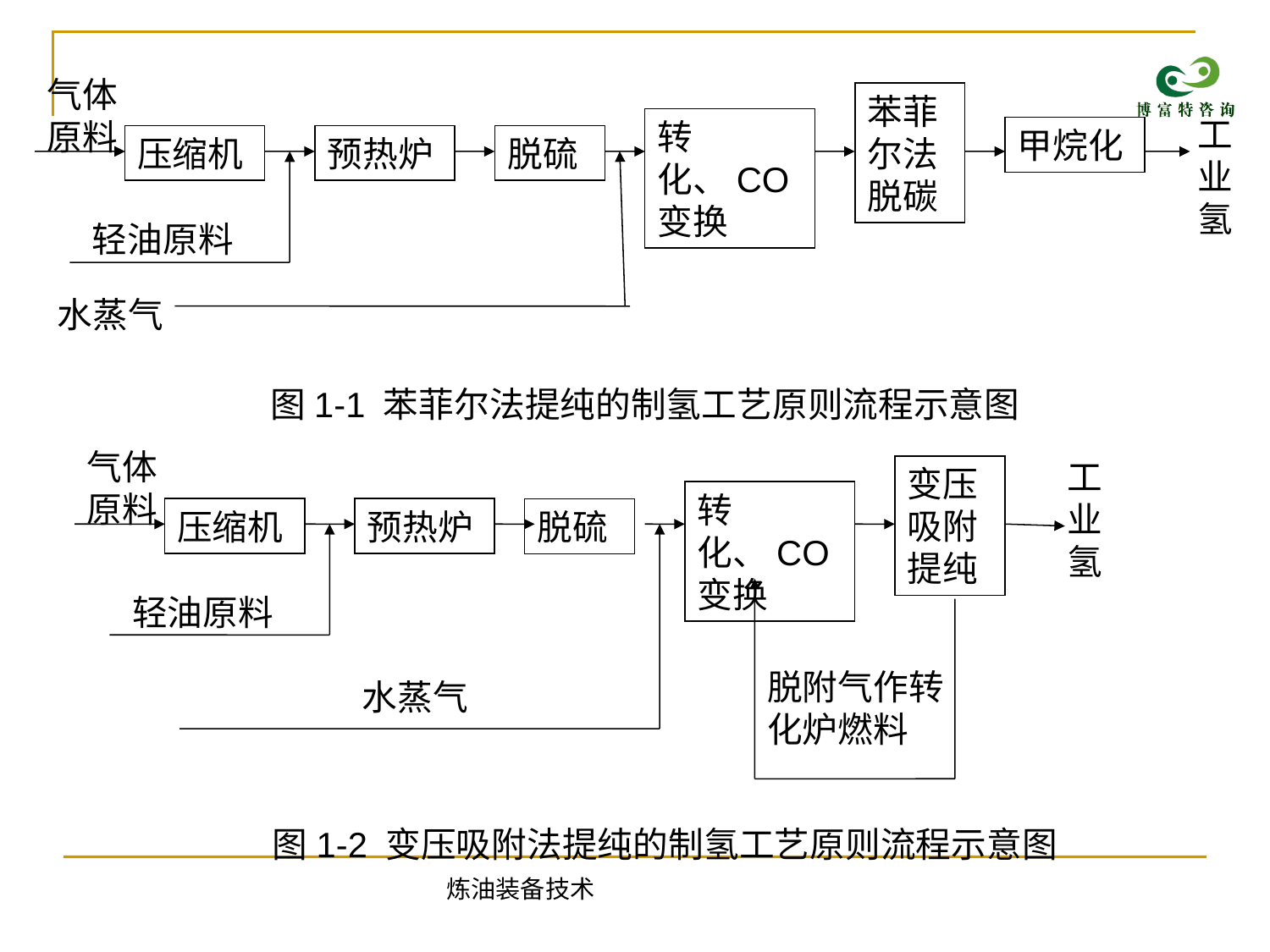

气体原料
苯菲尔法脱碳
工业氢
转化、CO变换
甲烷化
压缩机
预热炉
脱硫

轻油原料

水蒸气

图1-1 苯菲尔法提纯的制氢工艺原则流程示意图
气体原料
工业氢
变压吸附提纯
转化、CO变换
压缩机
预热炉
脱硫

轻油原料

脱附气作转化炉燃料
水蒸气

图1-2 变压吸附法提纯的制氢工艺原则流程示意图

10
炼油装备技术